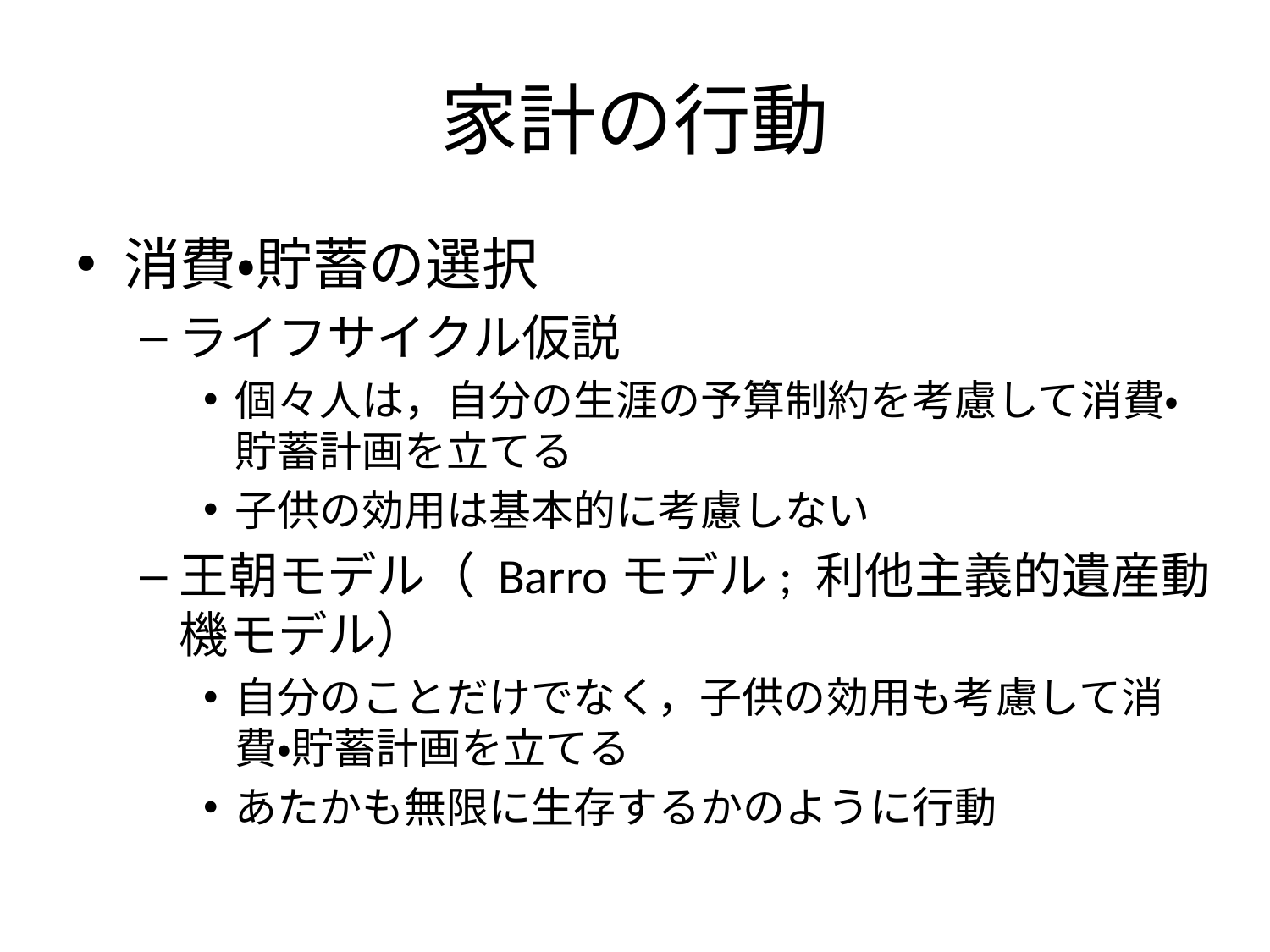

# 家計の行動
消費・貯蓄の選択
ライフサイクル仮説
個々人は，自分の生涯の予算制約を考慮して消費・貯蓄計画を立てる
子供の効用は基本的に考慮しない
王朝モデル（ Barroモデル; 利他主義的遺産動機モデル）
自分のことだけでなく，子供の効用も考慮して消費・貯蓄計画を立てる
あたかも無限に生存するかのように行動